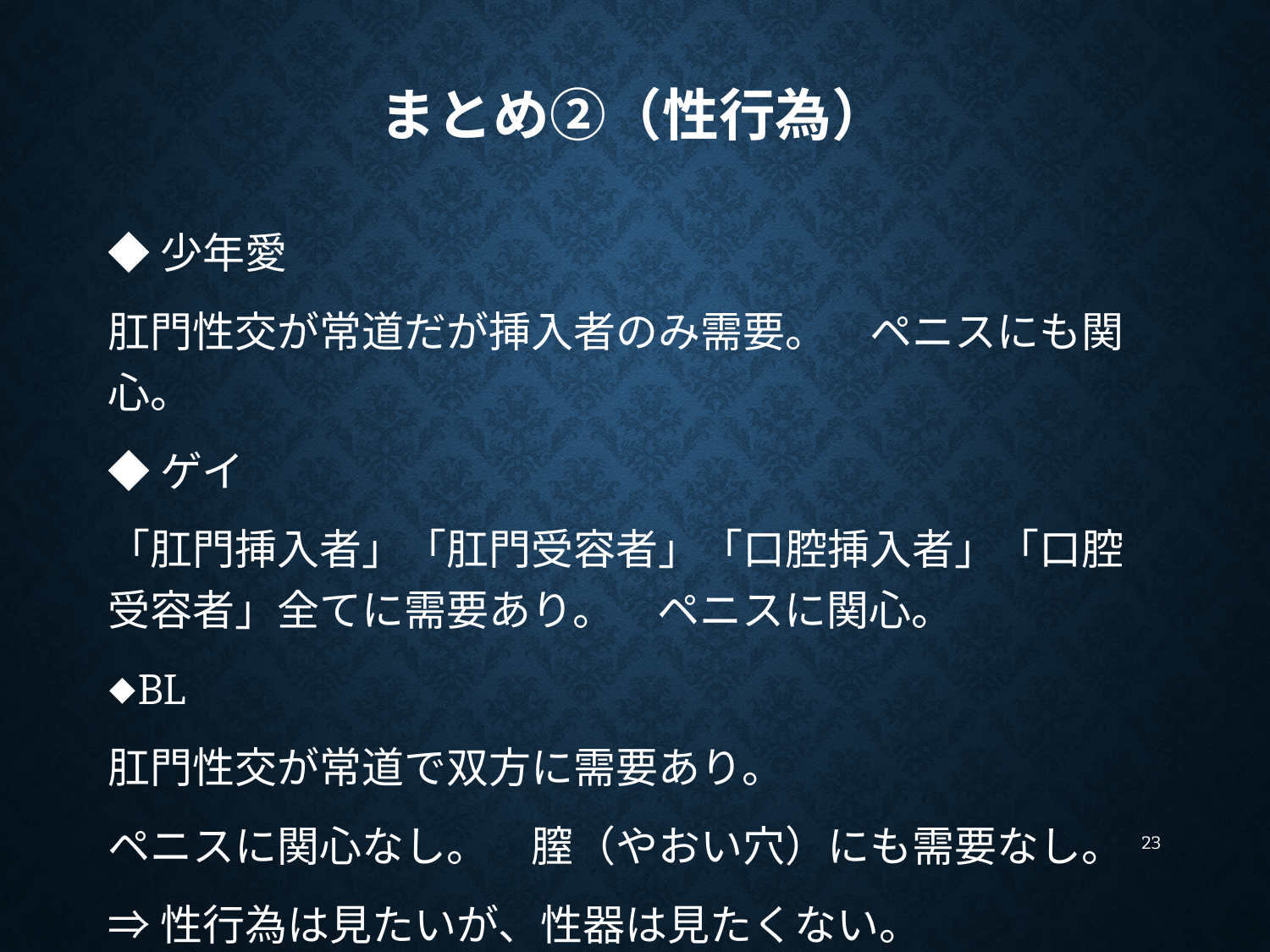

# まとめ②（性行為）
◆少年愛
肛門性交が常道だが挿入者のみ需要。　ペニスにも関心。
◆ゲイ
「肛門挿入者」「肛門受容者」「口腔挿入者」「口腔受容者」全てに需要あり。　ペニスに関心。
◆BL
肛門性交が常道で双方に需要あり。
ペニスに関心なし。　膣（やおい穴）にも需要なし。
⇒性行為は見たいが、性器は見たくない。
23